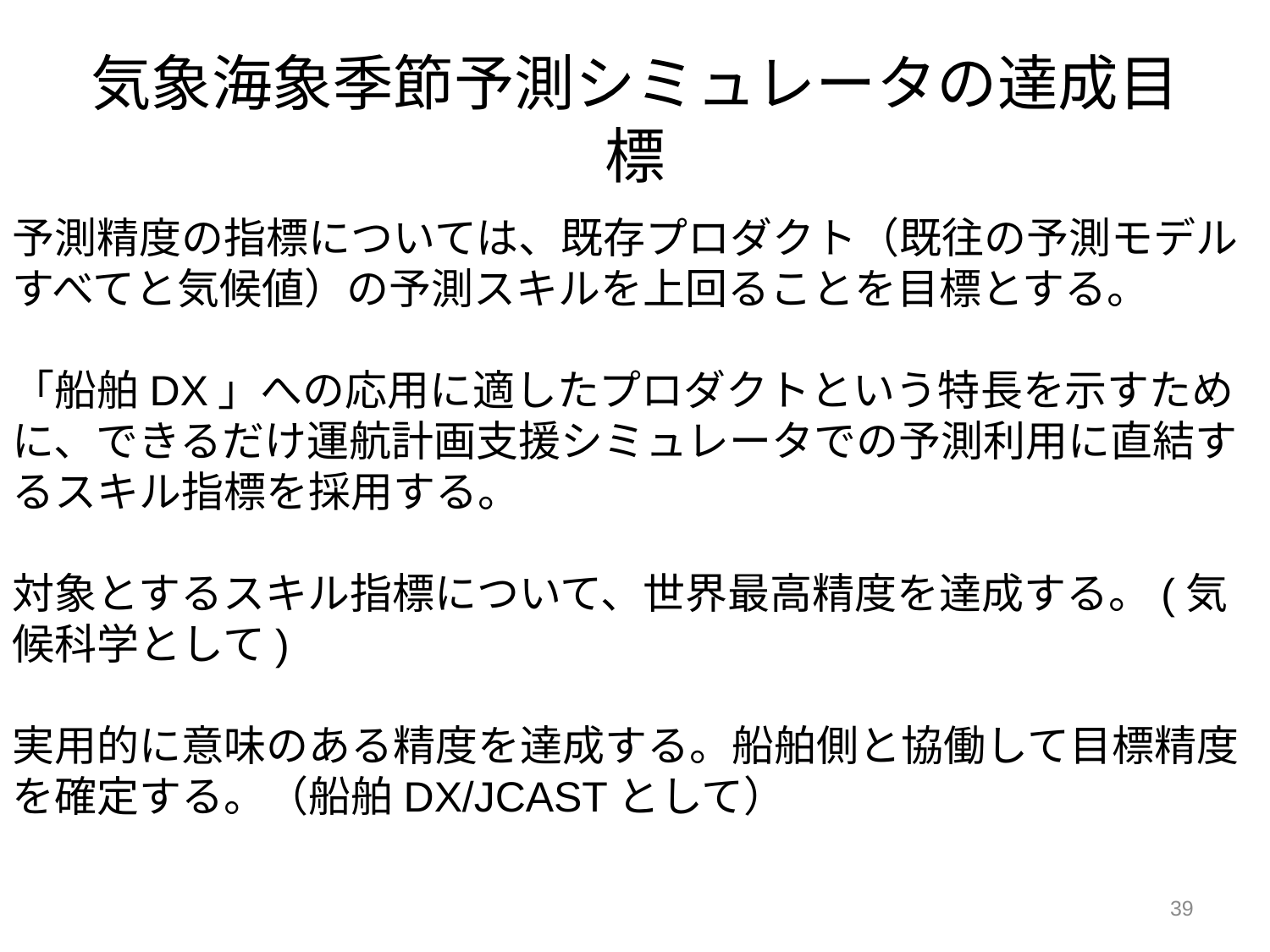

# 気象海象季節予測シミュレータの達成目標
予測精度の指標については、既存プロダクト（既往の予測モデルすべてと気候値）の予測スキルを上回ることを目標とする。

「船舶DX」への応用に適したプロダクトという特長を示すために、できるだけ運航計画支援シミュレータでの予測利用に直結するスキル指標を採用する。

対象とするスキル指標について、世界最高精度を達成する。(気候科学として)

実用的に意味のある精度を達成する。船舶側と協働して目標精度を確定する。（船舶DX/JCASTとして）
39